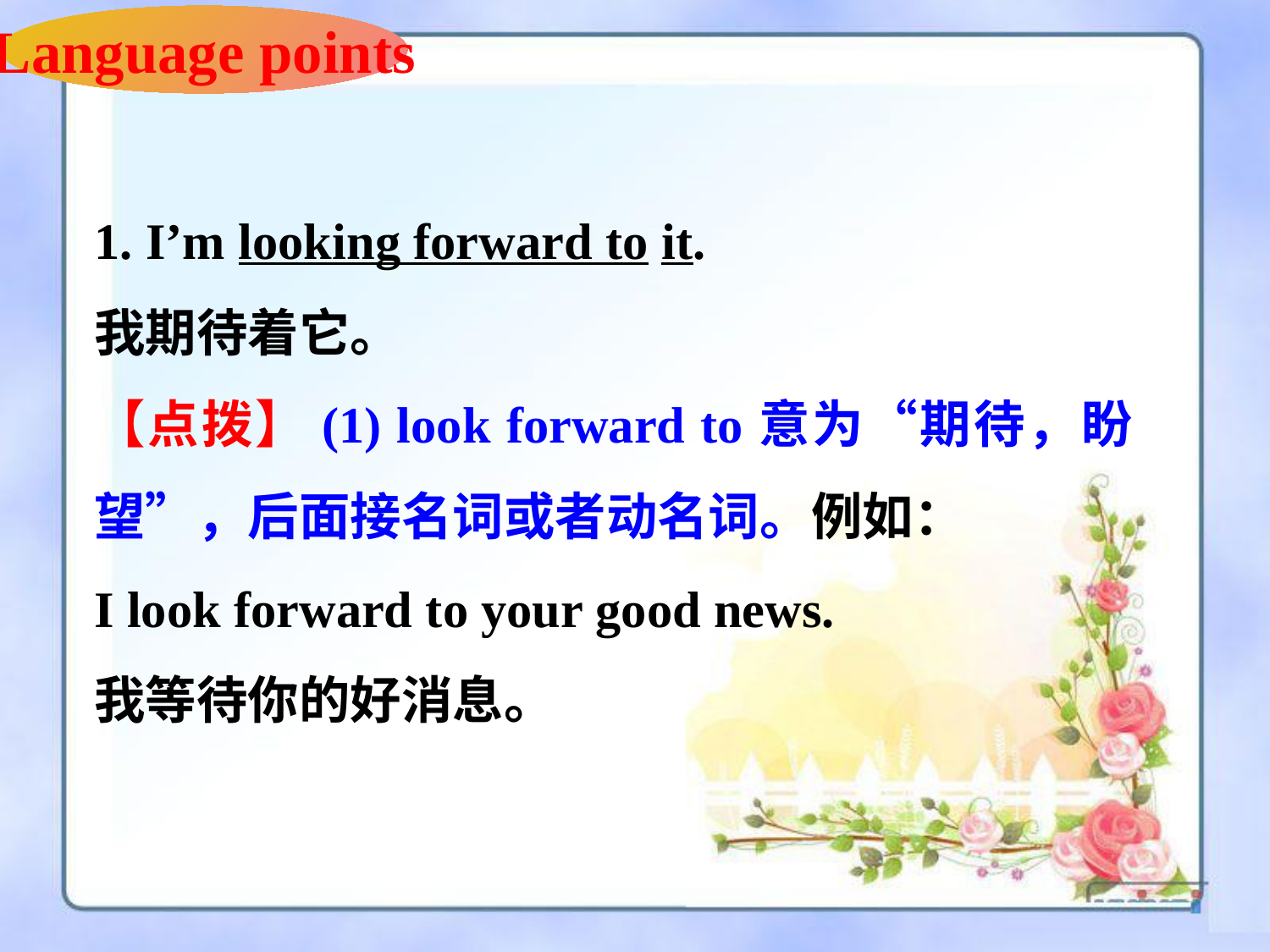

Language points
1. I’m looking forward to it.
我期待着它。
【点拨】(1) look forward to意为“期待，盼望”，后面接名词或者动名词。例如：
I look forward to your good news.
我等待你的好消息。